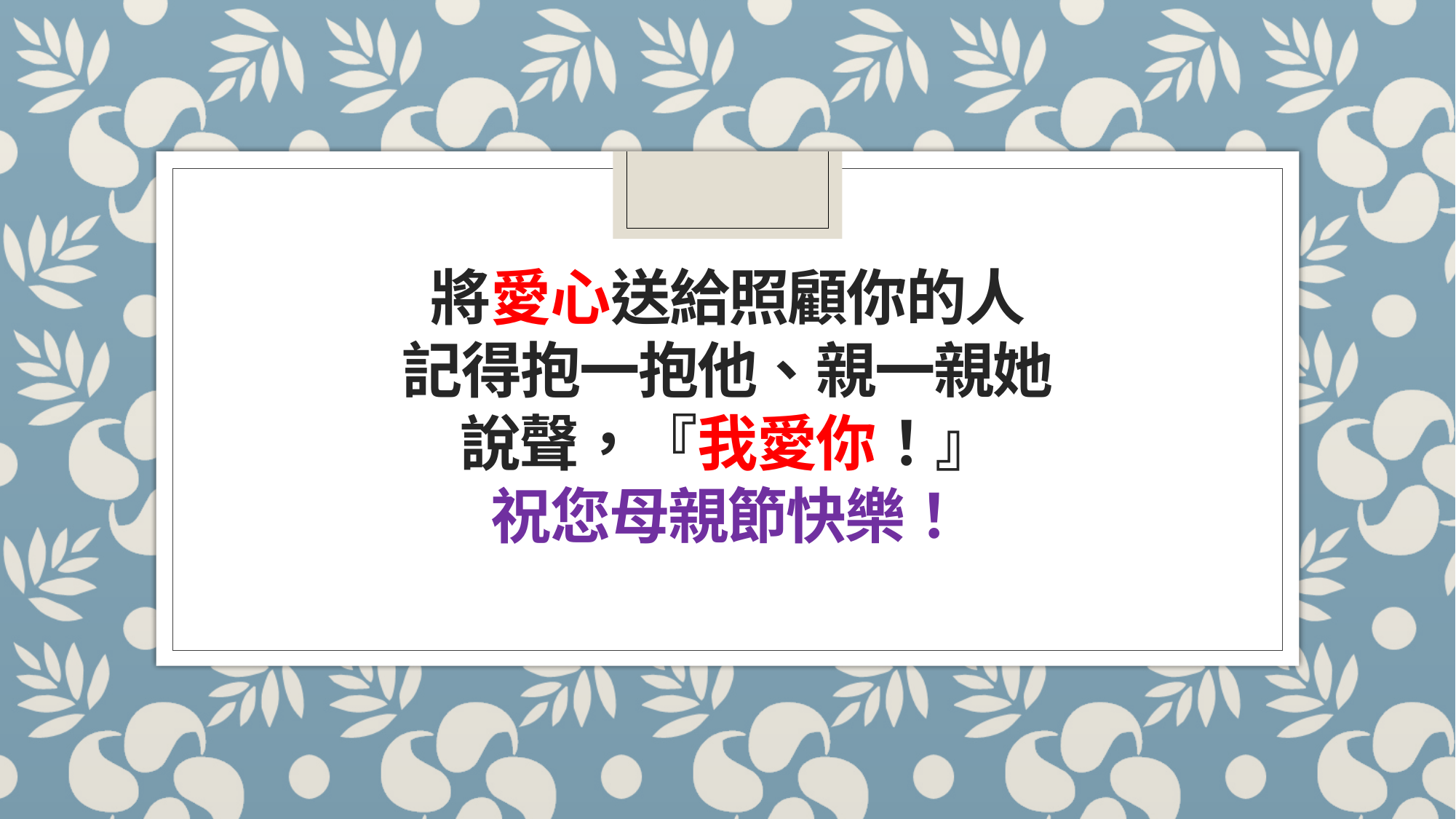

# 將愛心送給照顧你的人 記得抱一抱他、親一親她 說聲，『我愛你！』 祝您母親節快樂！